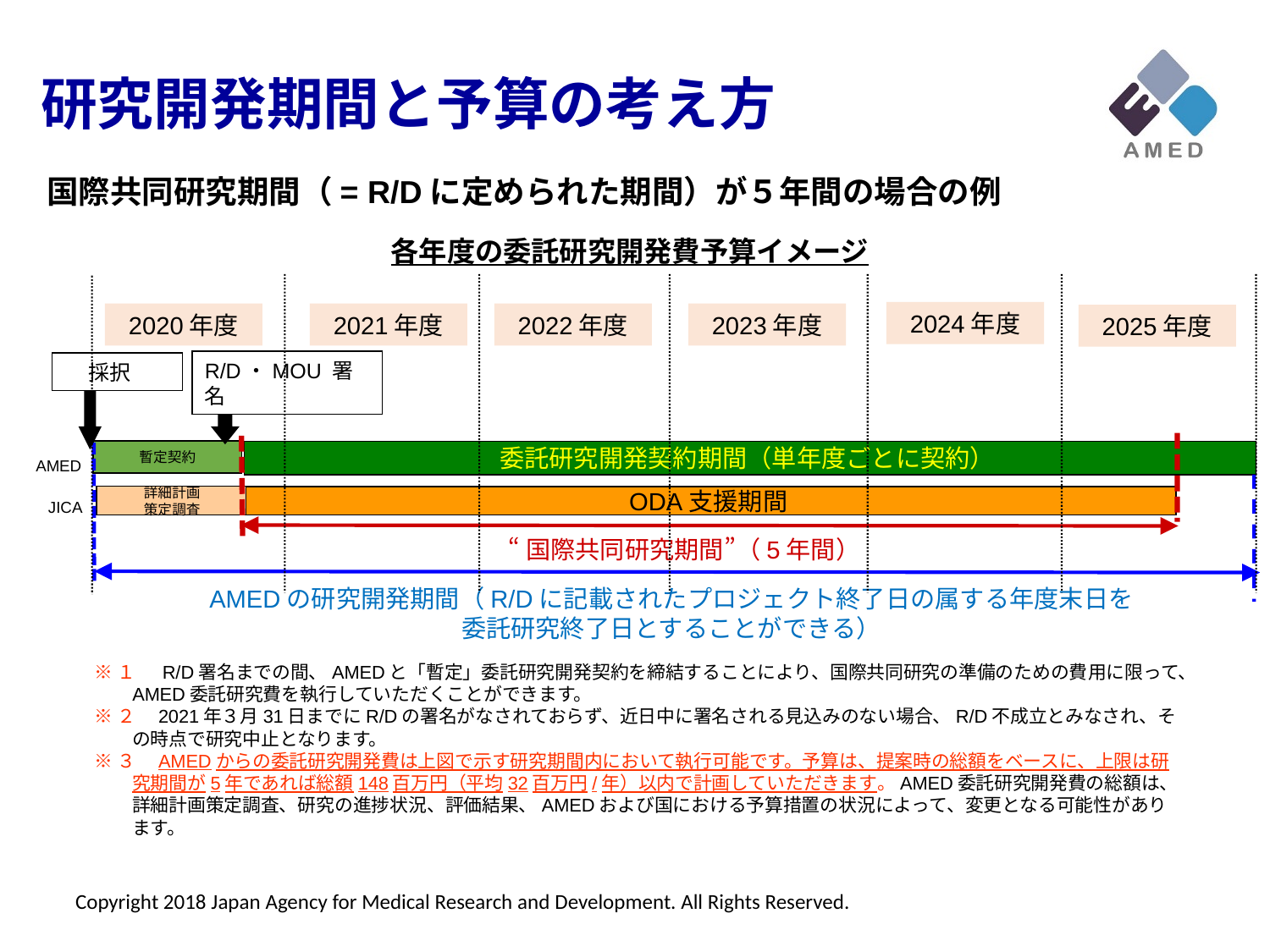

研究開発期間と予算の考え方
国際共同研究期間（= R/Dに定められた期間）が５年間の場合の例
各年度の委託研究開発費予算イメージ

2024年度
2020年度
2021年度
2022年度
2023年度
2025年度
R/D・MOU 署名
    採択

暫定契約
委託研究開発契約期間（単年度ごとに契約）

AMED

詳細計画
策定調査
ODA支援期間
JICA

“国際共同研究期間”（5年間）

AMEDの研究開発期間（R/Dに記載されたプロジェクト終了日の属する年度末日を委託研究終了日とすることができる）

※１　 R/D署名までの間、AMEDと「暫定」委託研究開発契約を締結することにより、国際共同研究の準備のための費用に限って、AMED委託研究費を執行していただくことができます。
※２　2021年３月31日までにR/Dの署名がなされておらず、近日中に署名される見込みのない場合、R/D不成立とみなされ、その時点で研究中止となります。
※３　AMEDからの委託研究開発費は上図で示す研究期間内において執行可能です。予算は、提案時の総額をベースに、上限は研究期間が5年であれば総額148百万円（平均32百万円/年）以内で計画していただきます。AMED委託研究開発費の総額は、詳細計画策定調査、研究の進捗状況、評価結果、AMEDおよび国における予算措置の状況によって、変更となる可能性があります。
Copyright 2018 Japan Agency for Medical Research and Development. All Rights Reserved.